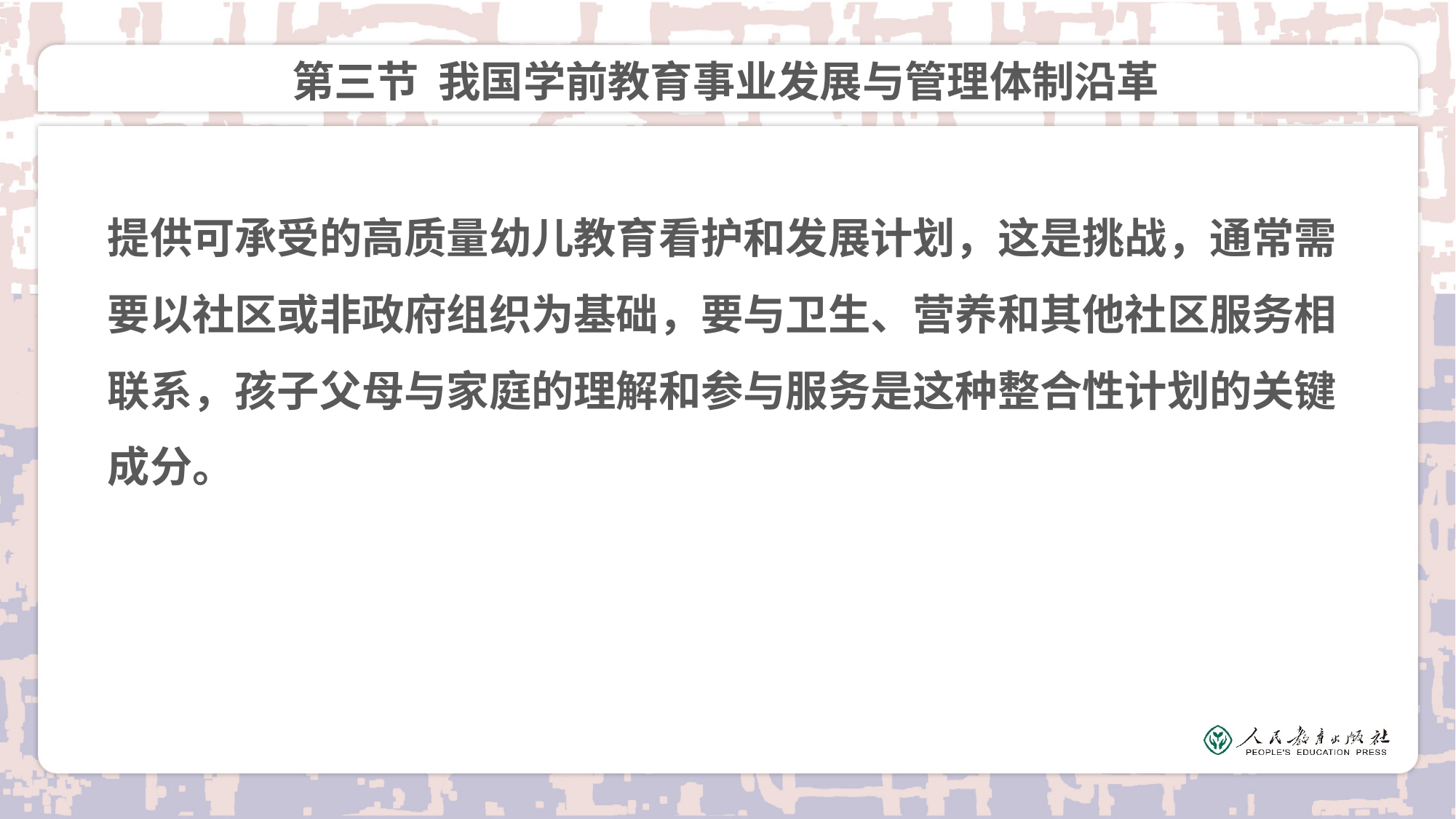

# 第三节  我国学前教育事业发展与管理体制沿革
提供可承受的高质量幼儿教育看护和发展计划，这是挑战，通常需要以社区或非政府组织为基础，要与卫生、营养和其他社区服务相联系，孩子父母与家庭的理解和参与服务是这种整合性计划的关键成分。